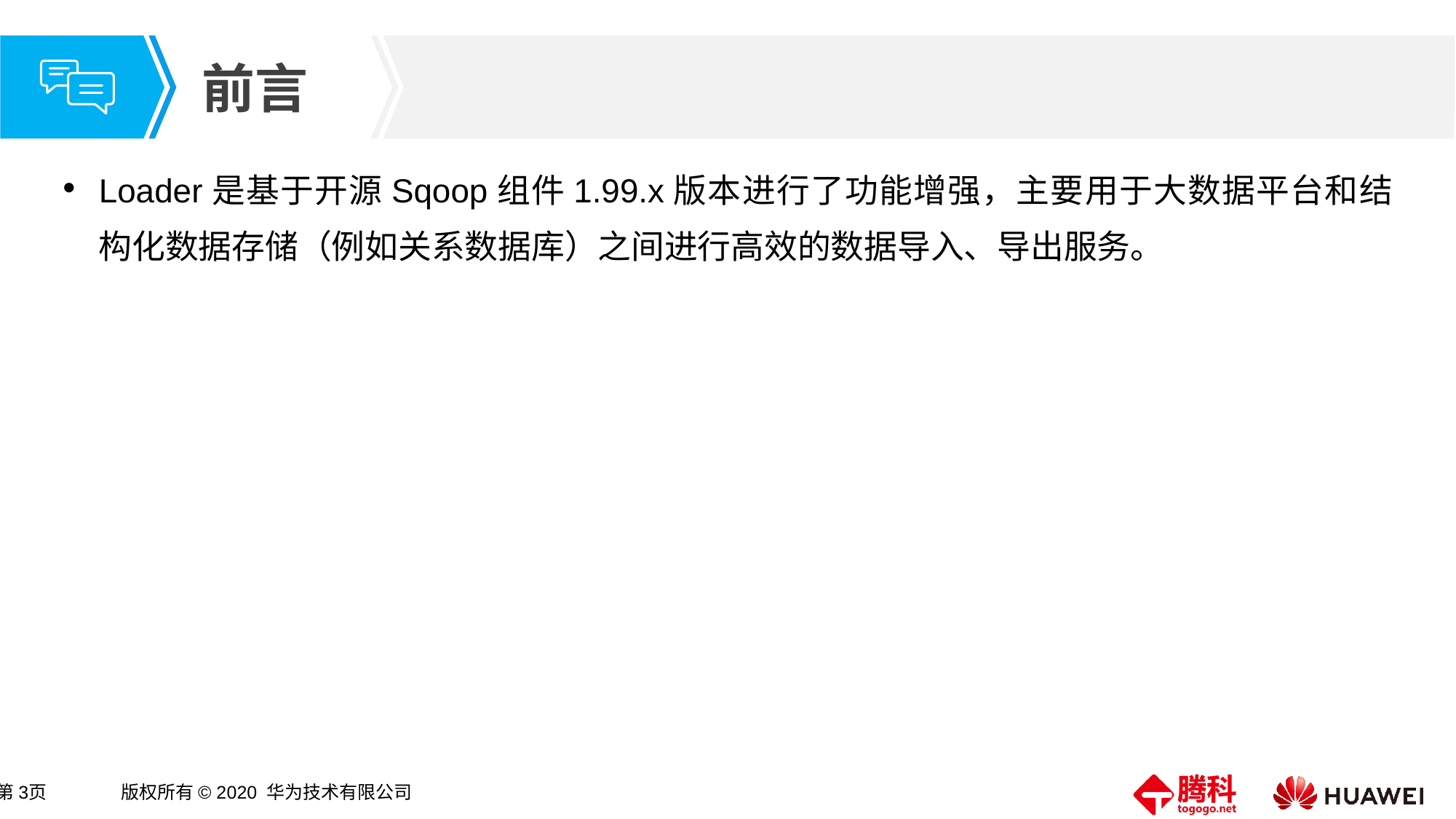

Loader是基于开源Sqoop组件1.99.x版本进行了功能增强，主要用于大数据平台和结构化数据存储（例如关系数据库）之间进行高效的数据导入、导出服务。